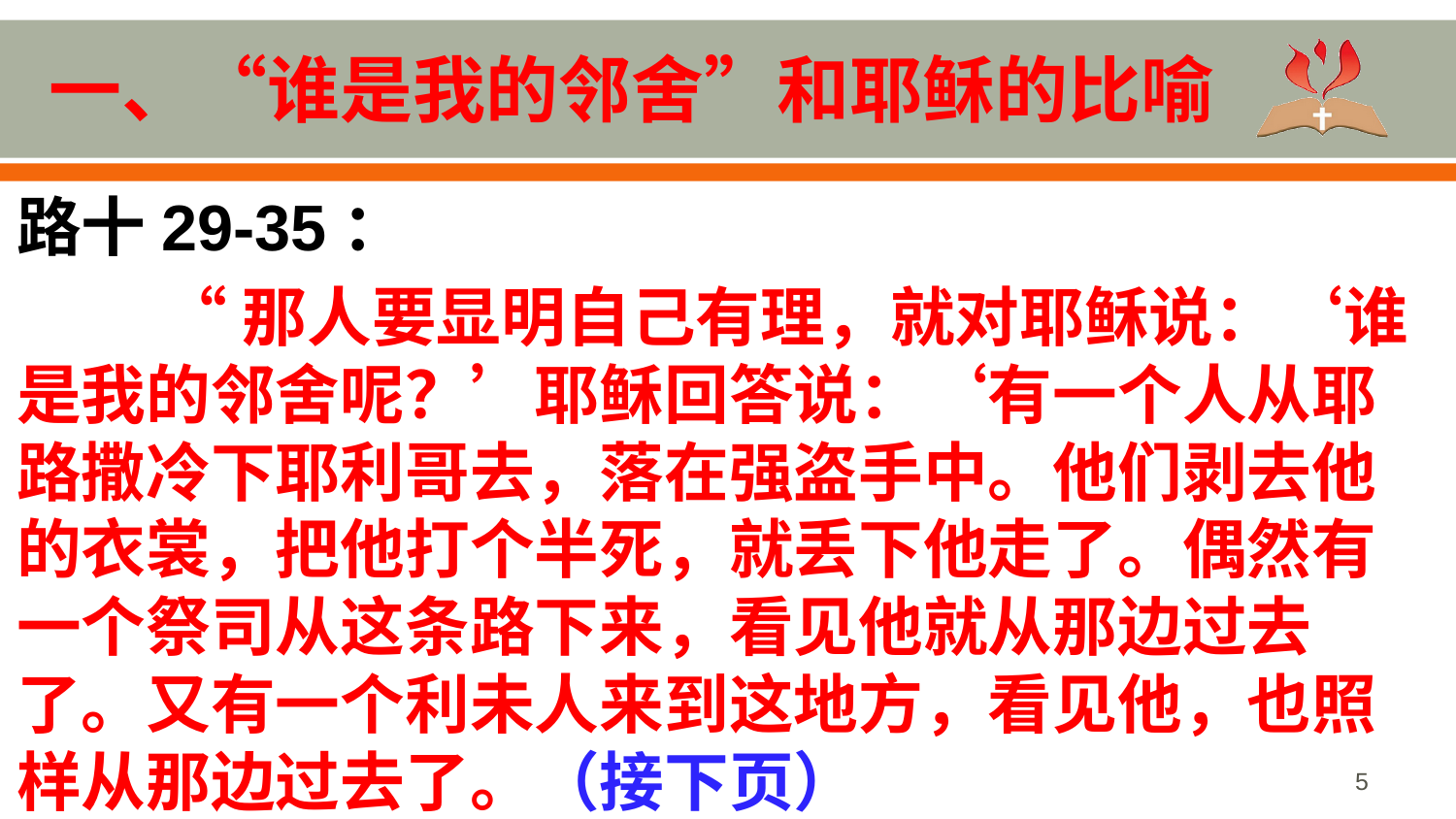

# 一、“谁是我的邻舍”和耶稣的比喻
路十29-35：
	“那人要显明自己有理，就对耶稣说：‘谁是我的邻舍呢？’耶稣回答说：‘有一个人从耶路撒冷下耶利哥去，落在强盗手中。他们剥去他的衣裳，把他打个半死，就丢下他走了。偶然有一个祭司从这条路下来，看见他就从那边过去了。又有一个利未人来到这地方，看见他，也照样从那边过去了。（接下页）

5